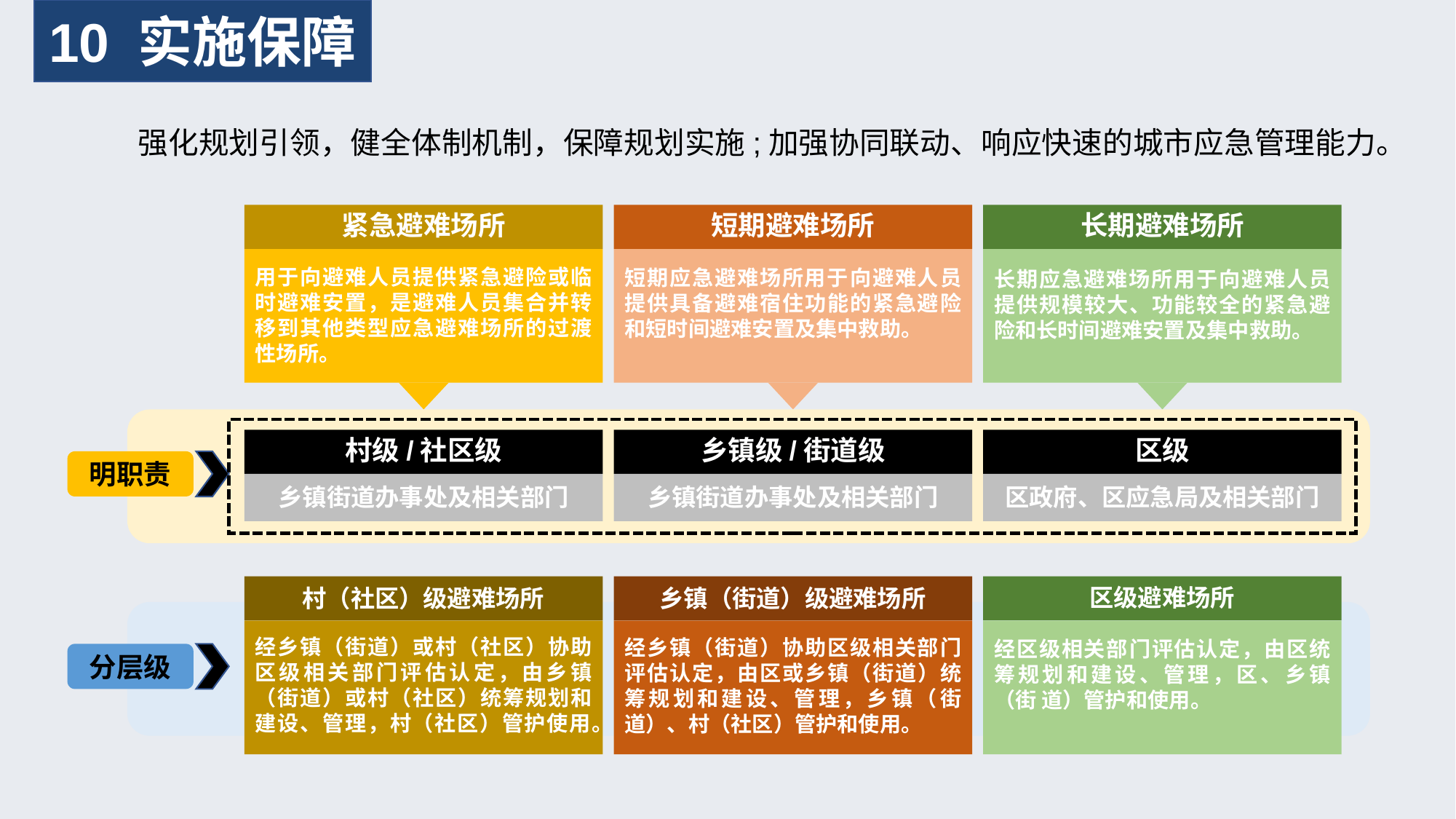

10 实施保障
强化规划引领，健全体制机制，保障规划实施;加强协同联动、响应快速的城市应急管理能力。
紧急避难场所

用于向避难人员提供紧急避险或临时避难安置，是避难人员集合并转移到其他类型应急避难场所的过渡性场所。
短期避难场所

短期应急避难场所用于向避难人员提供具备避难宿住功能的紧急避险和短时间避难安置及集中救助。
长期避难场所

长期应急避难场所用于向避难人员提供规模较大、功能较全的紧急避险和长时间避难安置及集中救助。

村级/社区级

乡镇街道办事处及相关部门
乡镇级/街道级

乡镇街道办事处及相关部门
区级

区政府、区应急局及相关部门
明职责

经乡镇（街道）或村（社区）协助区级相关部门评估认定，由乡镇（街道）或村（社区）统筹规划和建设、管理，村（社区）管护使用。

经乡镇（街道）协助区级相关部门评估认定，由区或乡镇（街道）统筹规划和建设、管理，乡镇（街道）、村（社区）管护和使用。

经区级相关部门评估认定，由区统筹规划和建设、管理，区、乡镇（街 道）管护和使用。
区级避难场所
村（社区）级避难场所
乡镇（街道）级避难场所

分层级